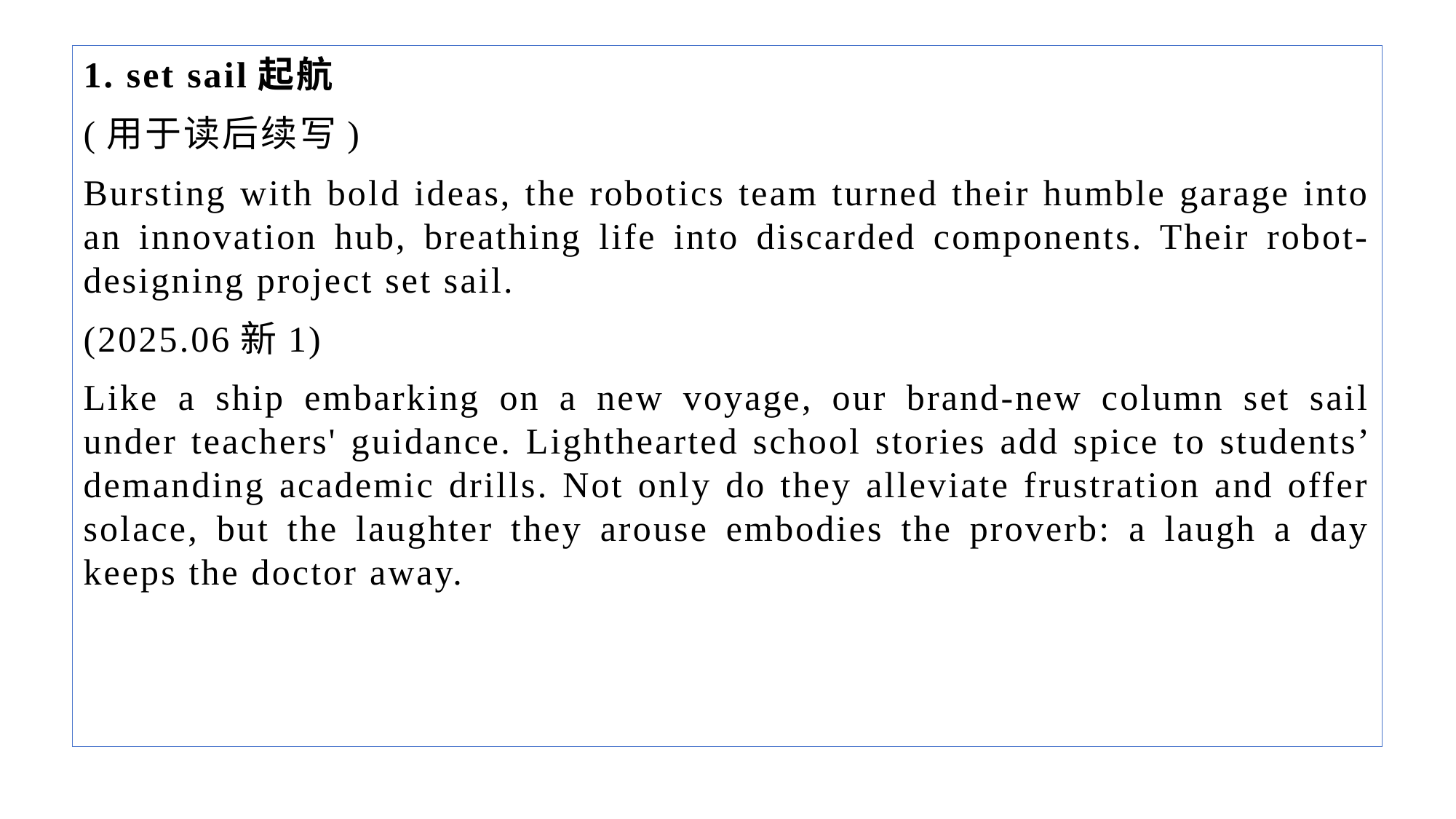

1. set sail起航
(用于读后续写)
Bursting with bold ideas, the robotics team turned their humble garage into an innovation hub, breathing life into discarded components. Their robot-designing project set sail.
(2025.06新1)
Like a ship embarking on a new voyage, our brand-new column set sail under teachers' guidance. Lighthearted school stories add spice to students’ demanding academic drills. Not only do they alleviate frustration and offer solace, but the laughter they arouse embodies the proverb: a laugh a day keeps the doctor away.